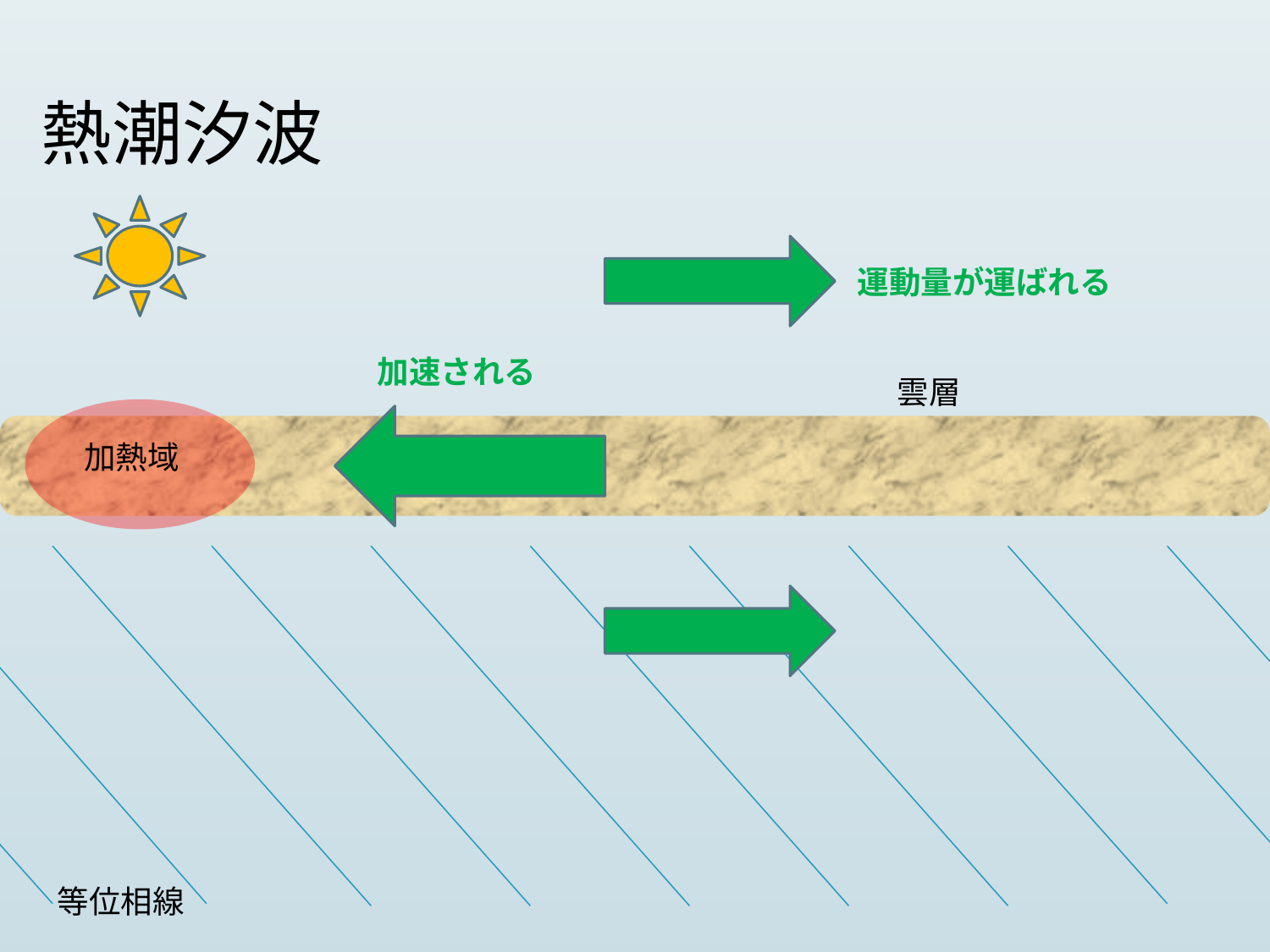

# 熱潮汐波

運動量が運ばれる
加速される
雲層

加熱域

等位相線